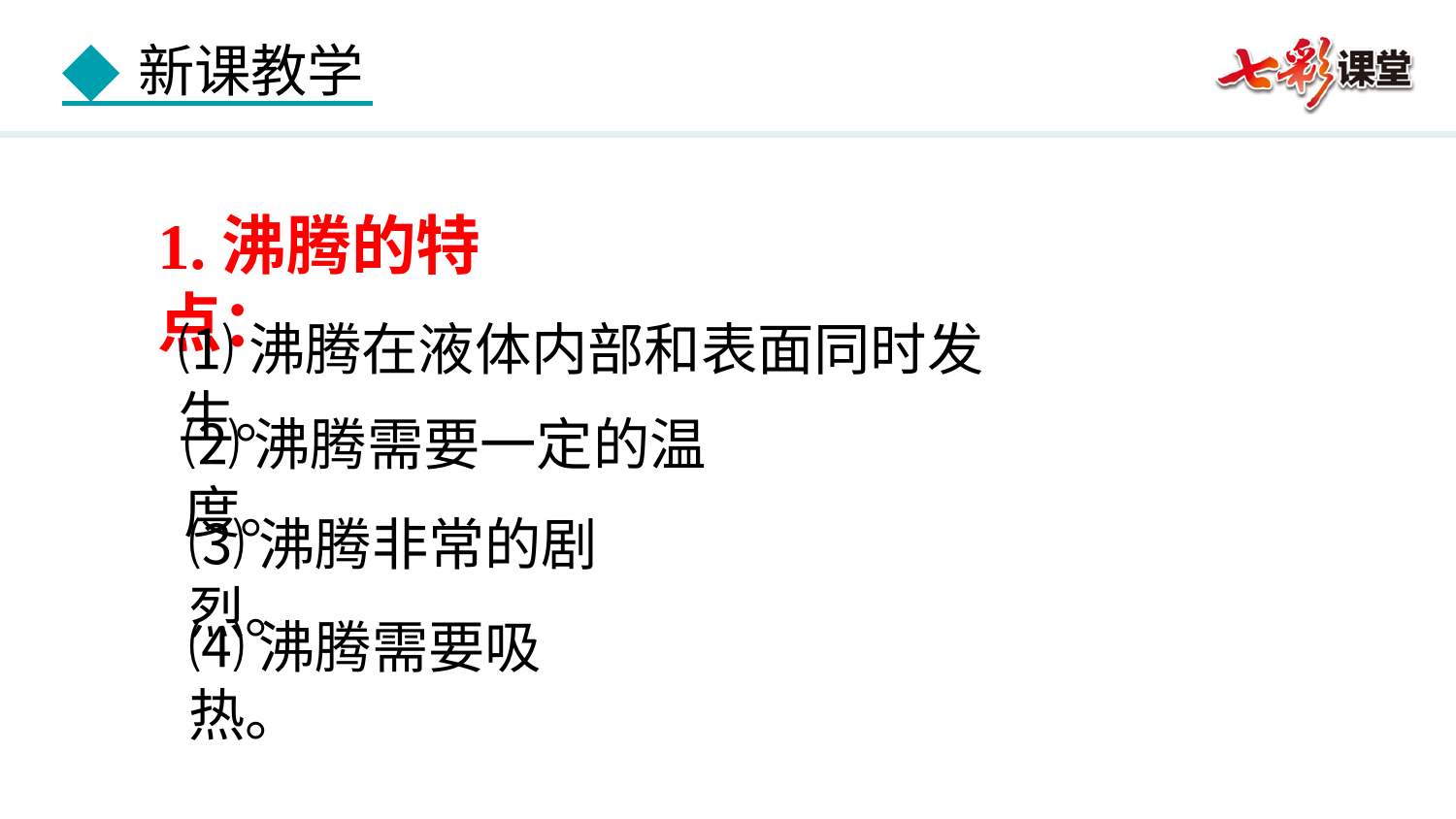

1.沸腾的特点：
⑴沸腾在液体内部和表面同时发生。
⑵沸腾需要一定的温度。
⑶沸腾非常的剧烈。
⑷沸腾需要吸热。